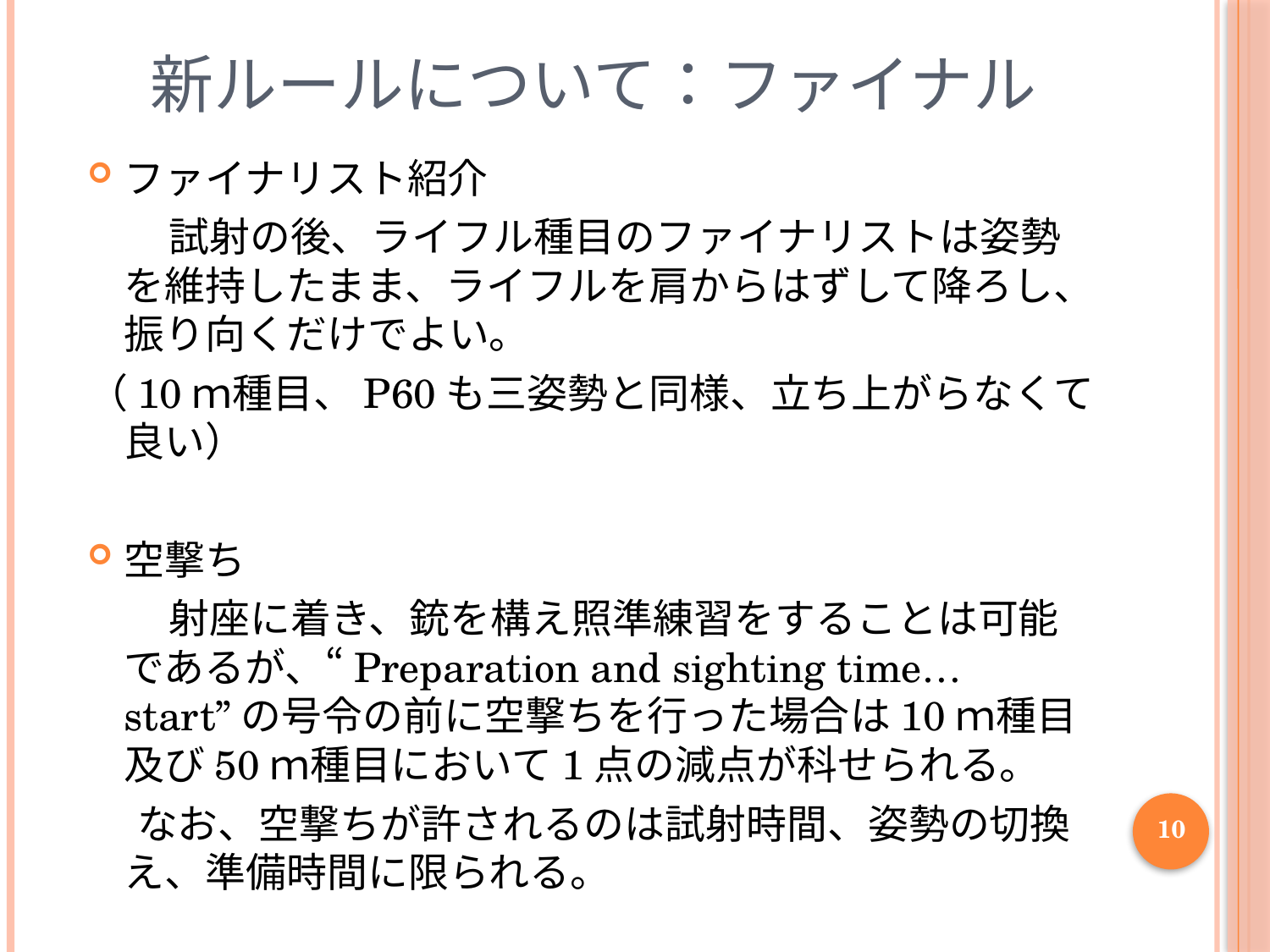

# 新ルールについて：ファイナル
ファイナリスト紹介
　　試射の後、ライフル種目のファイナリストは姿勢を維持したまま、ライフルを肩からはずして降ろし、振り向くだけでよい。
（10ｍ種目、P60も三姿勢と同様、立ち上がらなくて良い）

空撃ち
　　射座に着き、銃を構え照準練習をすることは可能であるが、“Preparation and sighting time…start”の号令の前に空撃ちを行った場合は10ｍ種目及び50ｍ種目において1点の減点が科せられる。
　 なお、空撃ちが許されるのは試射時間、姿勢の切換え、準備時間に限られる。
10